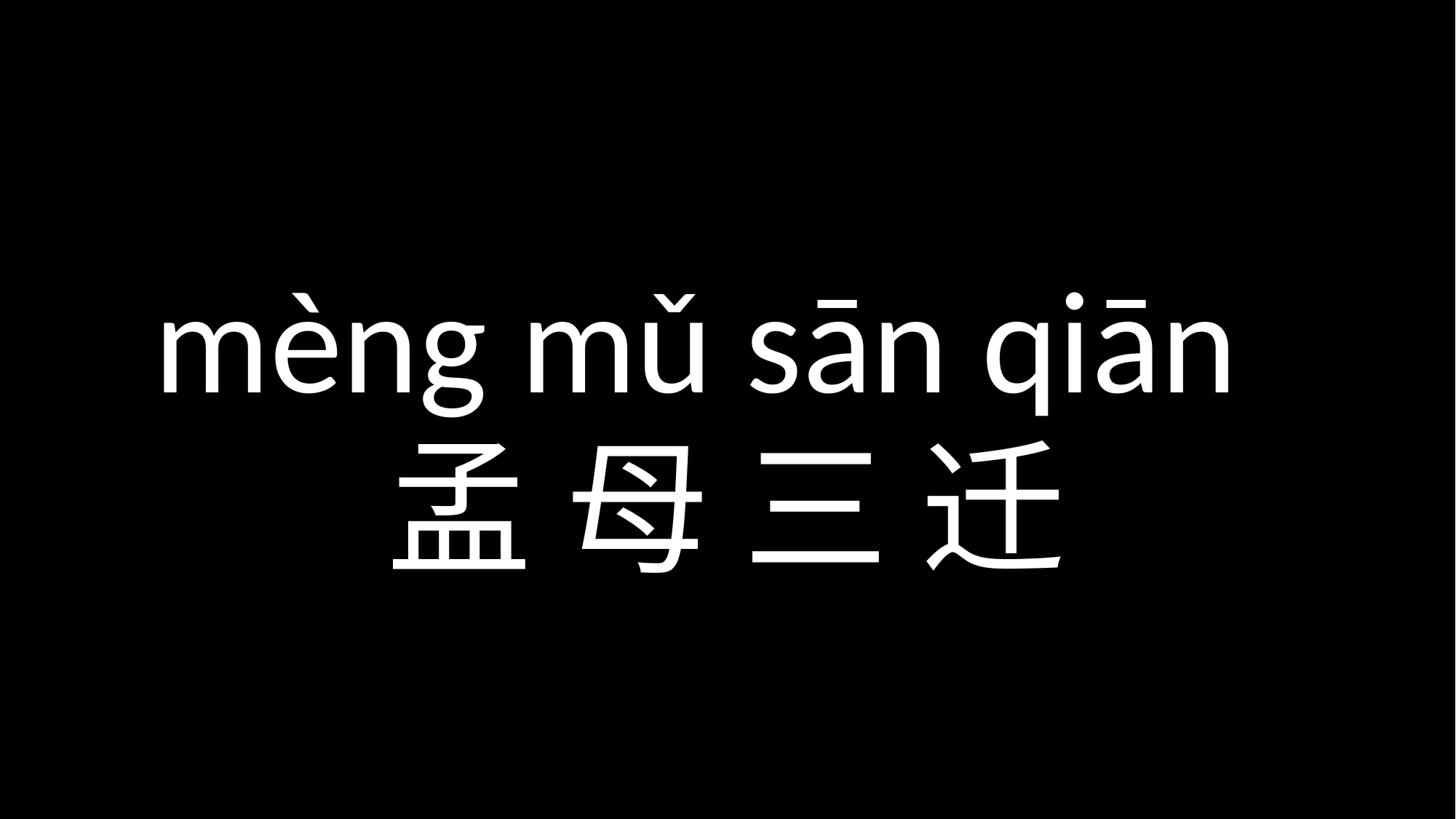

# mèng mǔ sān qiān
孟 母 三 迁